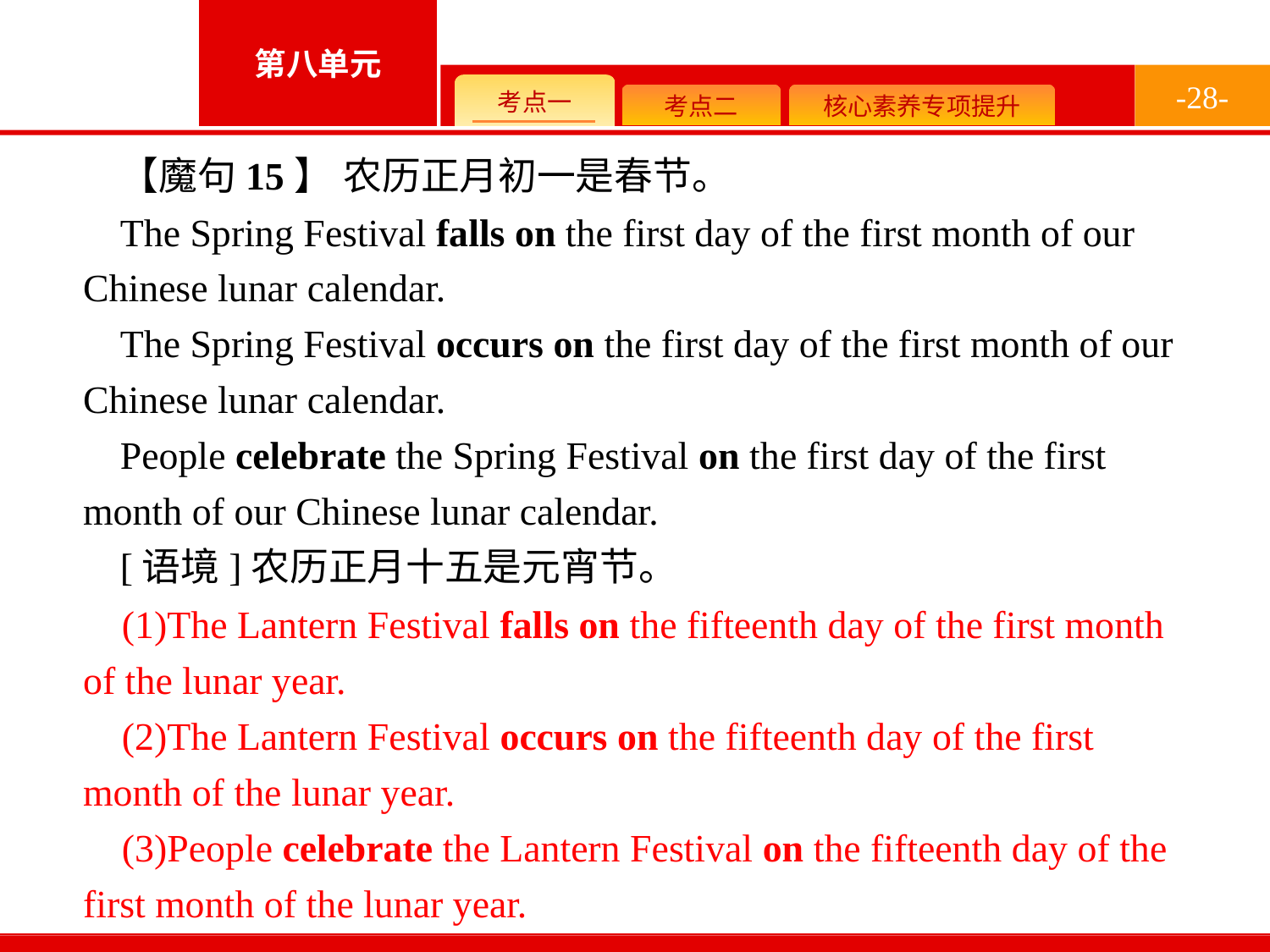

-28-
【魔句15】 农历正月初一是春节。
The Spring Festival falls on the first day of the first month of our Chinese lunar calendar.
The Spring Festival occurs on the first day of the first month of our Chinese lunar calendar.
People celebrate the Spring Festival on the first day of the first month of our Chinese lunar calendar.
[语境]农历正月十五是元宵节。
(1)The Lantern Festival falls on the fifteenth day of the first month of the lunar year.
(2)The Lantern Festival occurs on the fifteenth day of the first month of the lunar year.
(3)People celebrate the Lantern Festival on the fifteenth day of the first month of the lunar year.